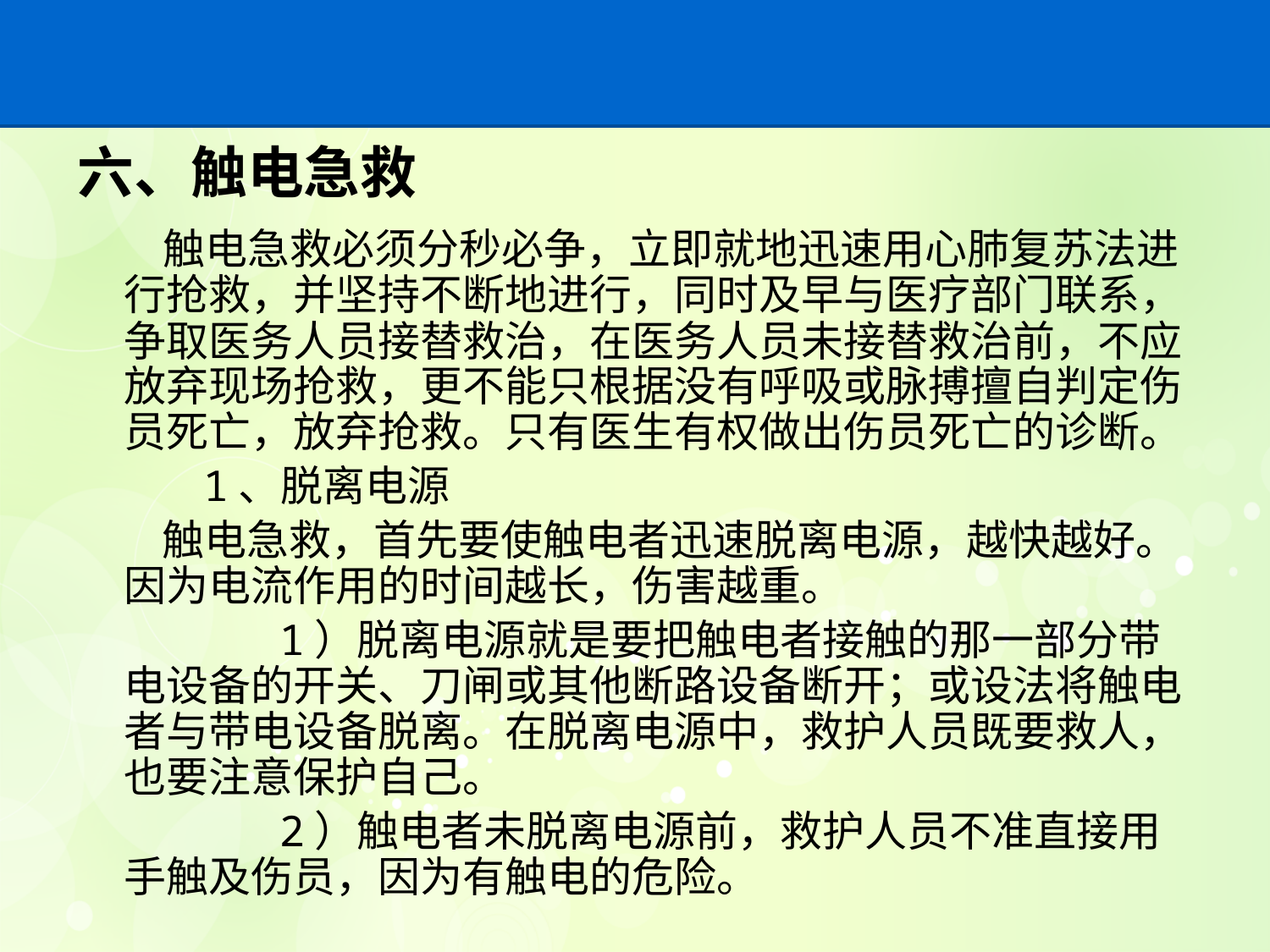

# 六、触电急救
          触电急救必须分秒必争，立即就地迅速用心肺复苏法进行抢救，并坚持不断地进行，同时及早与医疗部门联系，争取医务人员接替救治，在医务人员未接替救治前，不应放弃现场抢救，更不能只根据没有呼吸或脉搏擅自判定伤员死亡，放弃抢救。只有医生有权做出伤员死亡的诊断。
     1、脱离电源
        触电急救，首先要使触电者迅速脱离电源，越快越好。因为电流作用的时间越长，伤害越重。
        1）脱离电源就是要把触电者接触的那一部分带电设备的开关、刀闸或其他断路设备断开；或设法将触电者与带电设备脱离。在脱离电源中，救护人员既要救人，也要注意保护自己。
        2）触电者未脱离电源前，救护人员不准直接用手触及伤员，因为有触电的危险。